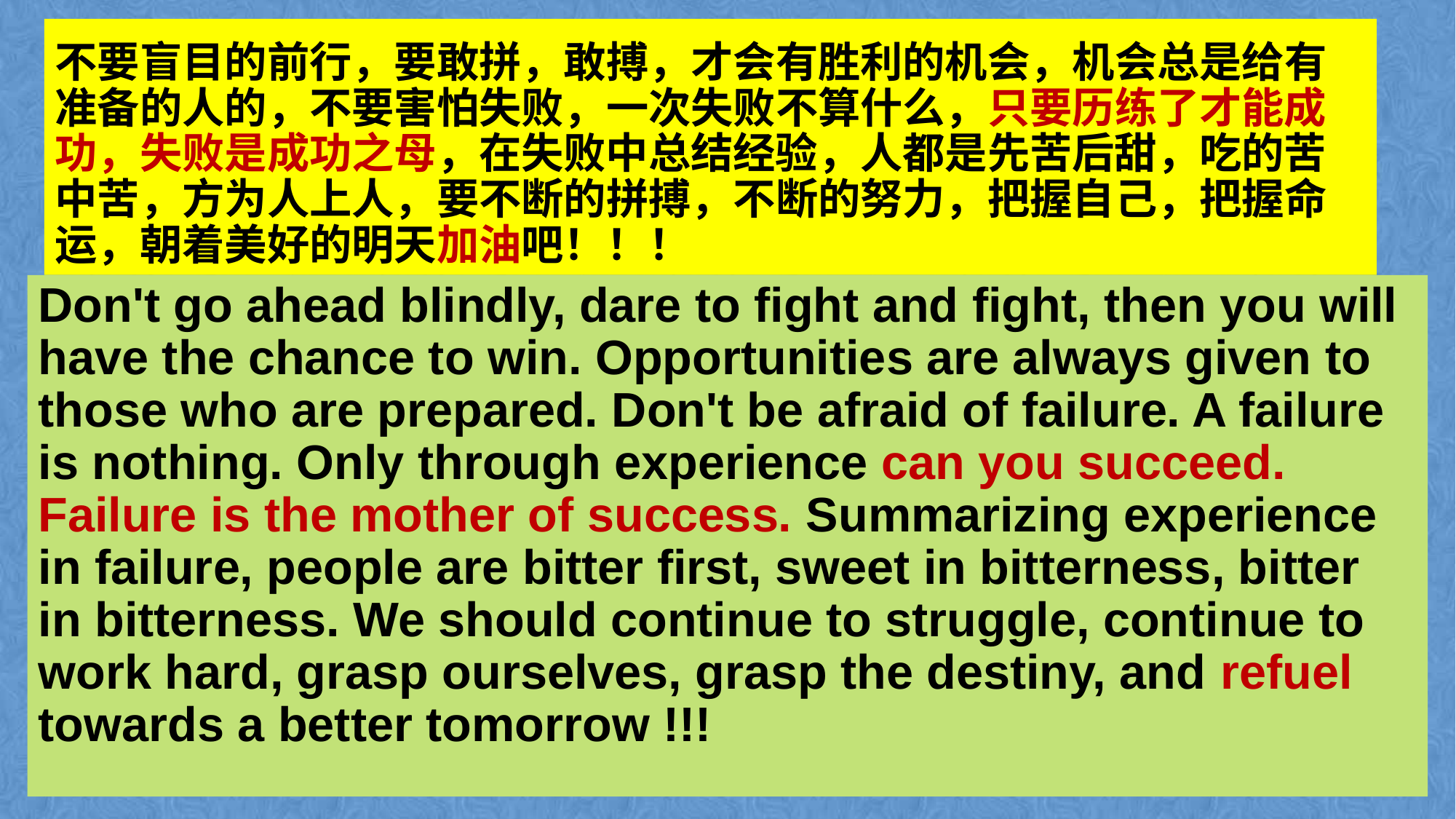

# 不要盲目的前行，要敢拼，敢搏，才会有胜利的机会，机会总是给有准备的人的，不要害怕失败，一次失败不算什么，只要历练了才能成功，失败是成功之母，在失败中总结经验，人都是先苦后甜，吃的苦中苦，方为人上人，要不断的拼搏，不断的努力，把握自己，把握命运，朝着美好的明天加油吧！！！
Don't go ahead blindly, dare to fight and fight, then you will have the chance to win. Opportunities are always given to those who are prepared. Don't be afraid of failure. A failure is nothing. Only through experience can you succeed. Failure is the mother of success. Summarizing experience in failure, people are bitter first, sweet in bitterness, bitter in bitterness. We should continue to struggle, continue to work hard, grasp ourselves, grasp the destiny, and refuel towards a better tomorrow !!!